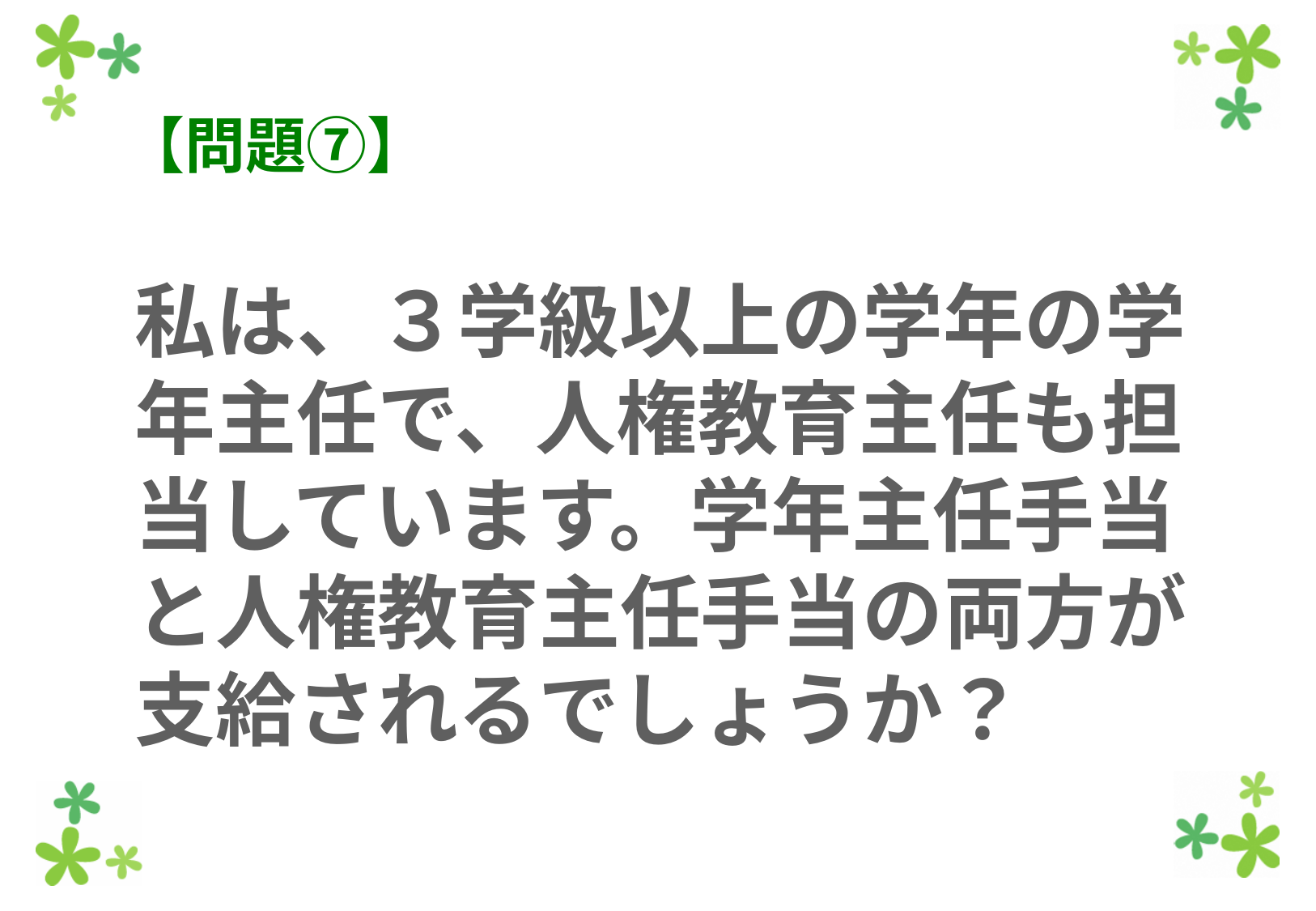

【問題⑦】
私は、３学級以上の学年の学年主任で、人権教育主任も担当しています。学年主任手当と人権教育主任手当の両方が支給されるでしょうか？